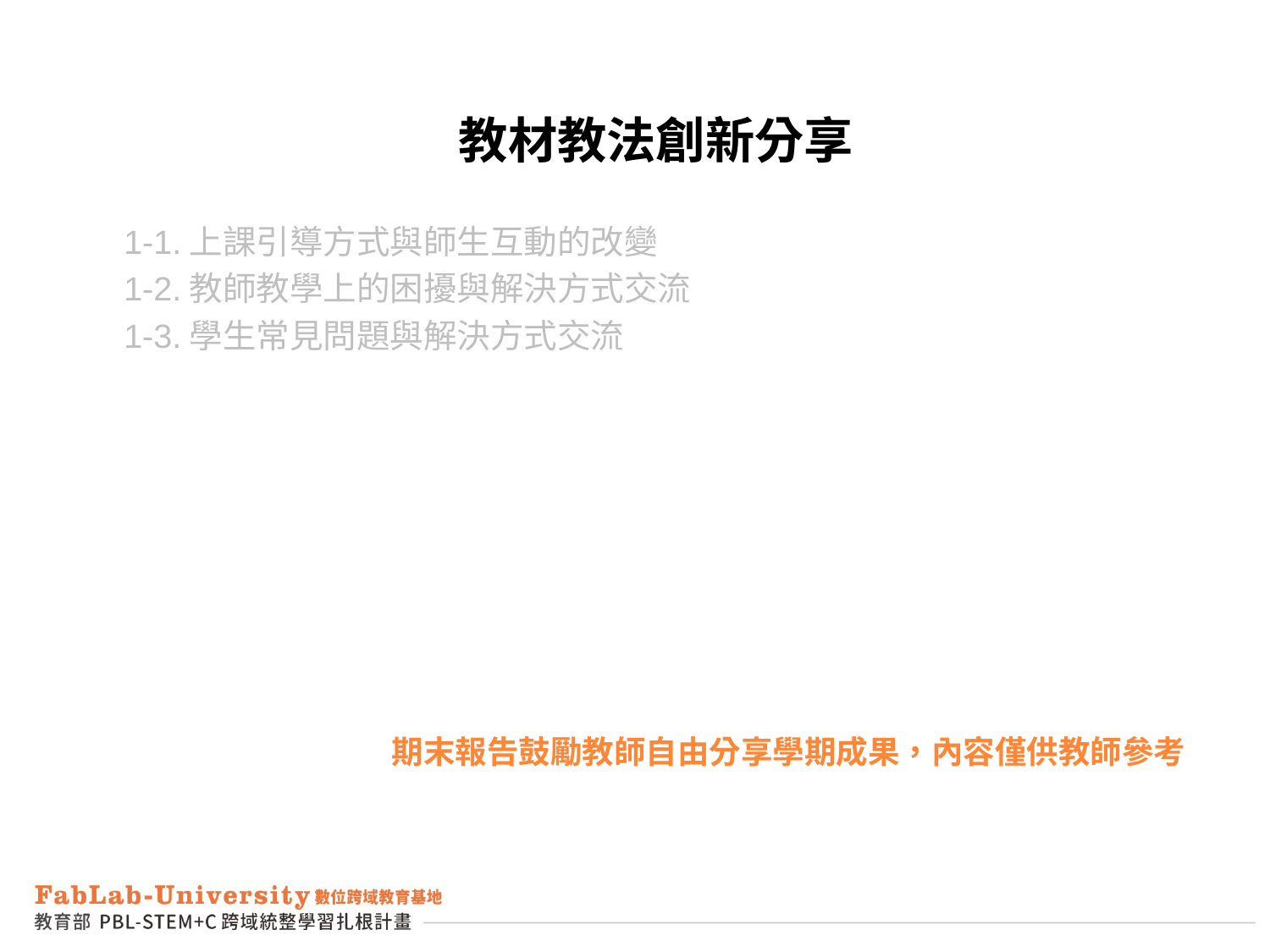

教材教法創新分享
1-1.上課引導方式與師生互動的改變
1-2.教師教學上的困擾與解決方式交流
1-3.學生常見問題與解決方式交流

期末報告鼓勵教師自由分享學期成果，內容僅供教師參考